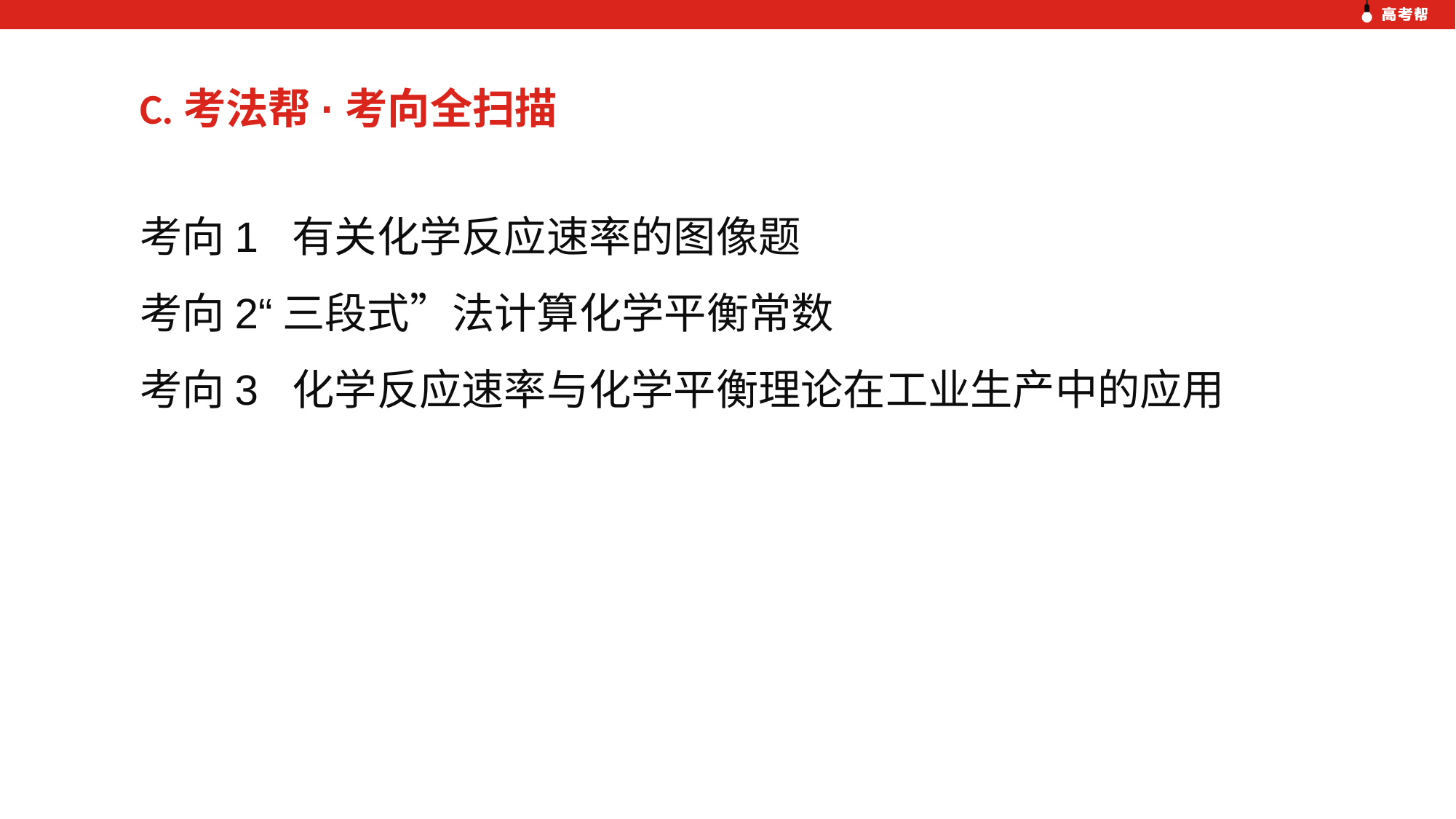

C.考法帮·考向全扫描
考向1  有关化学反应速率的图像题
考向2“三段式”法计算化学平衡常数
考向3  化学反应速率与化学平衡理论在工业生产中的应用